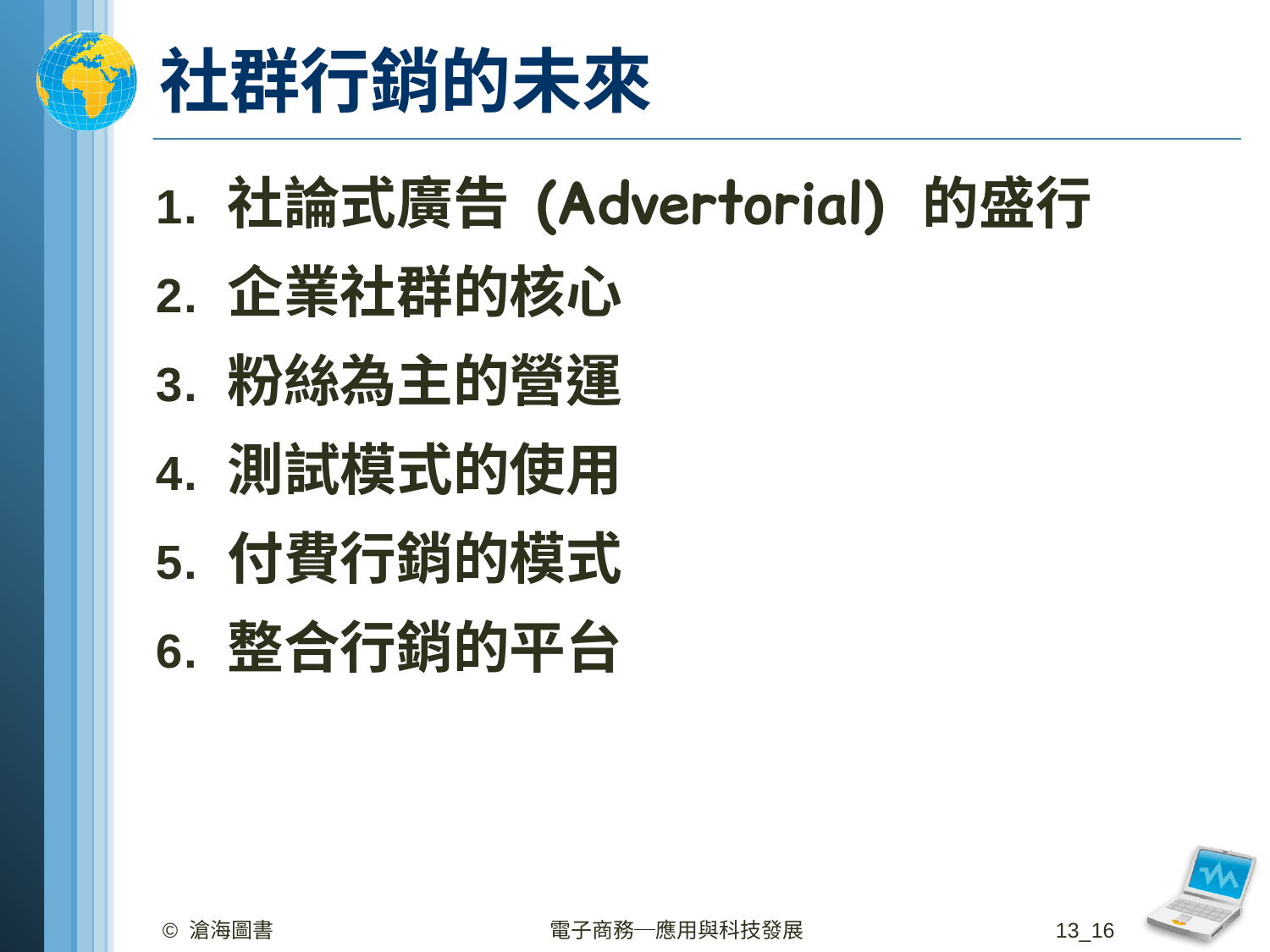

# 社群行銷的未來
社論式廣告 (Advertorial) 的盛行
企業社群的核心
粉絲為主的營運
測試模式的使用
付費行銷的模式
整合行銷的平台
© 滄海圖書
電子商務─應用與科技發展
13_16